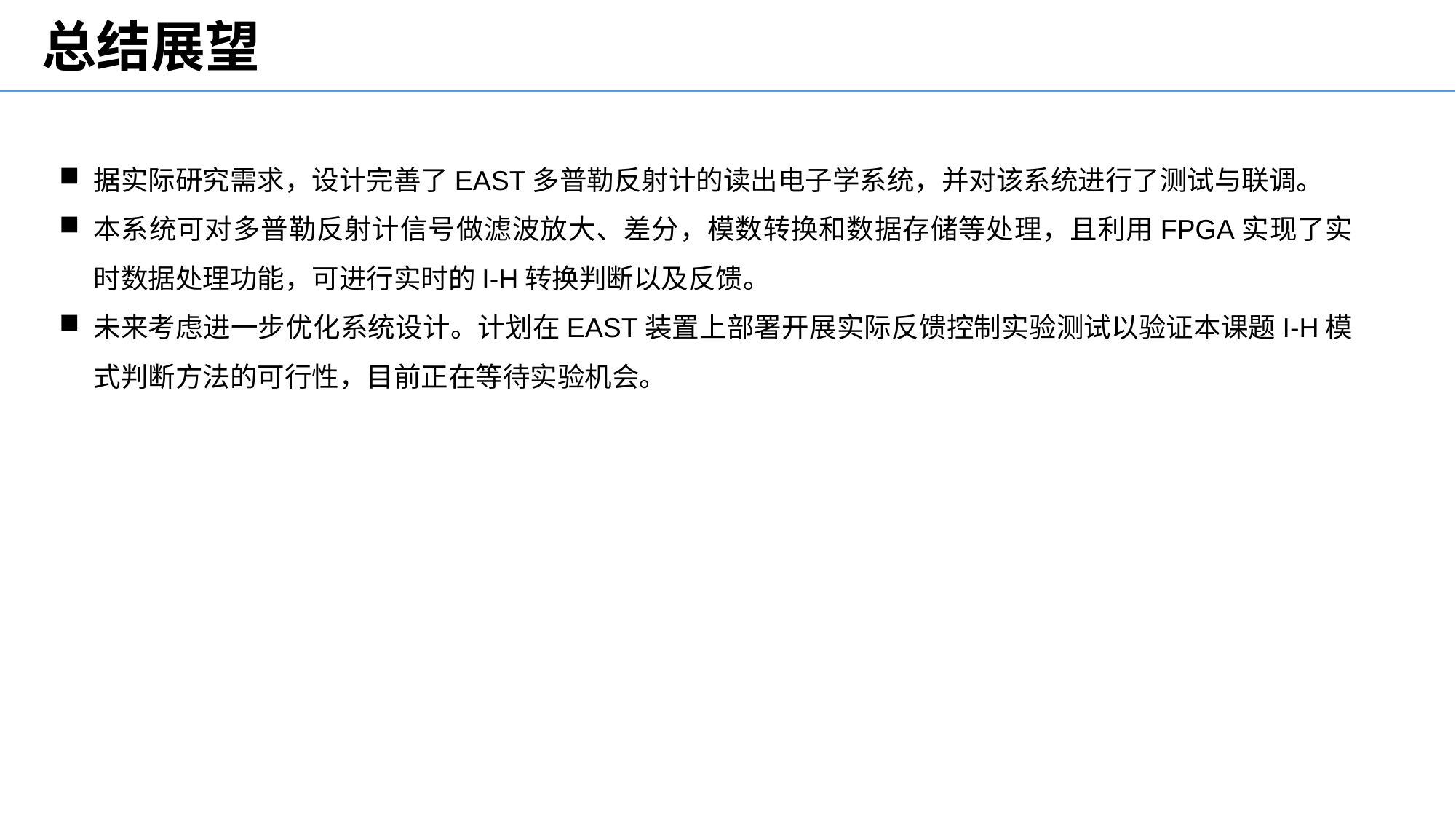

总结展望

据实际研究需求，设计完善了EAST多普勒反射计的读出电子学系统，并对该系统进行了测试与联调。
本系统可对多普勒反射计信号做滤波放大、差分，模数转换和数据存储等处理，且利用FPGA实现了实时数据处理功能，可进行实时的I-H转换判断以及反馈。
未来考虑进一步优化系统设计。计划在EAST装置上部署开展实际反馈控制实验测试以验证本课题I-H模式判断方法的可行性，目前正在等待实验机会。